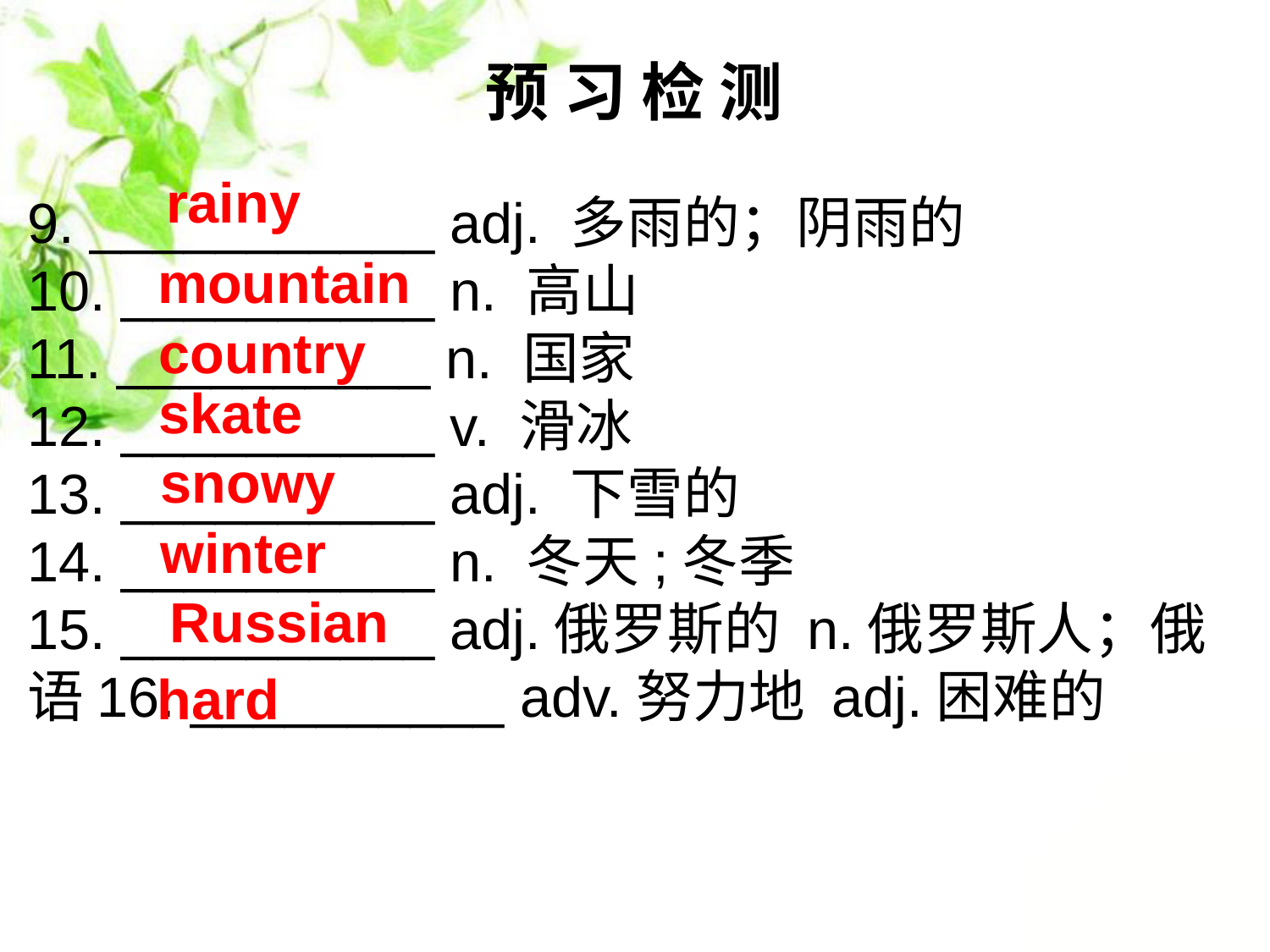

预 习 检 测
rainy
9. ___________ adj. 多雨的；阴雨的
10. __________ n. 高山
11. __________ n. 国家
12. __________ v. 滑冰
13. __________ adj. 下雪的
14. __________ n. 冬天;冬季
15. __________ adj.俄罗斯的 n.俄罗斯人；俄语16. __________ adv.努力地 adj.困难的
mountain
country
skate
snowy
winter
Russian
hard